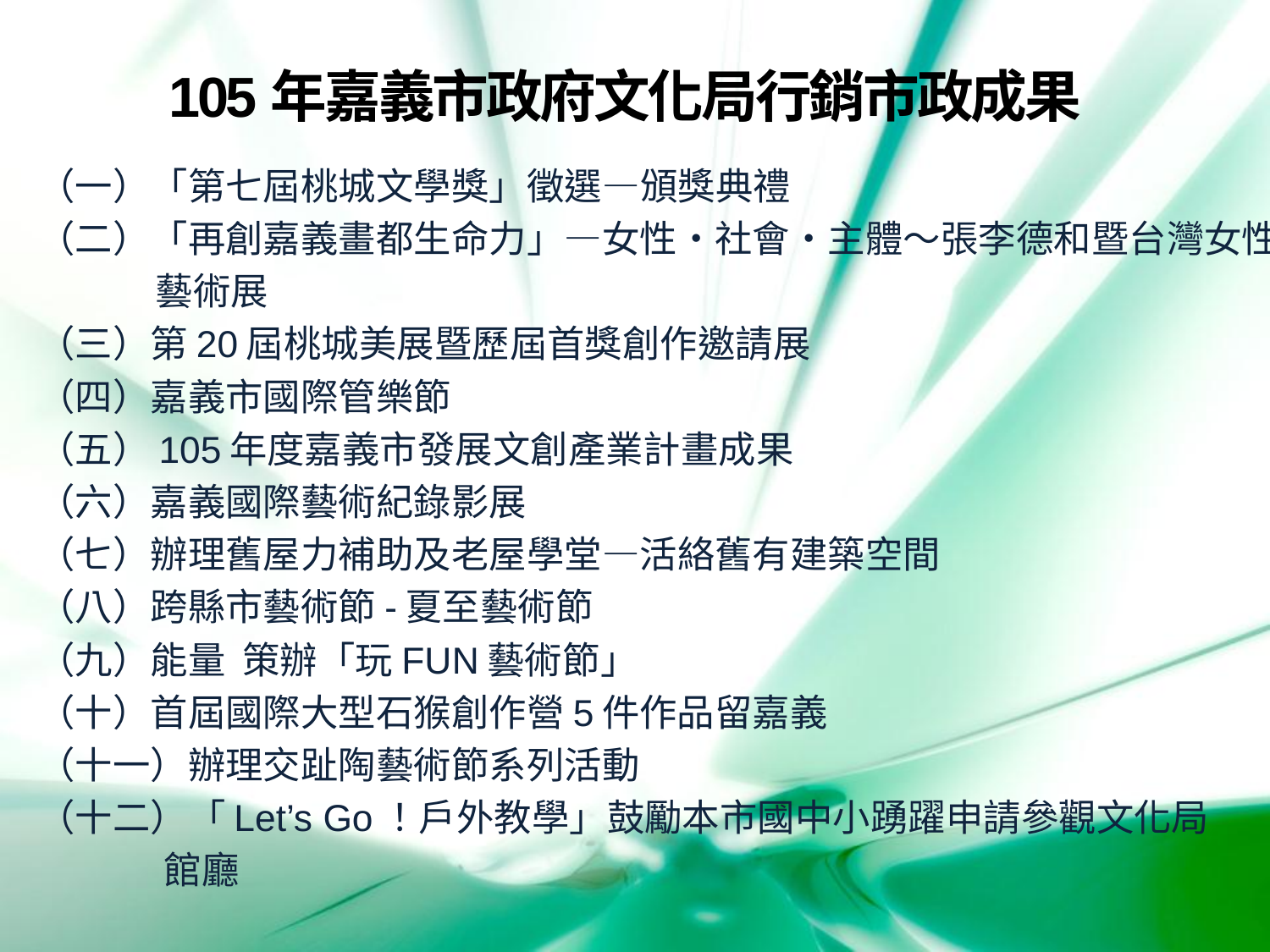

# 105年嘉義市政府文化局行銷市政成果
（一）「第七屆桃城文學獎」徵選—頒獎典禮
（二）「再創嘉義畫都生命力」—女性‧社會‧主體～張李德和暨台灣女性
             藝術展
（三）第20屆桃城美展暨歷屆首獎創作邀請展
（四）嘉義市國際管樂節
（五）105年度嘉義市發展文創產業計畫成果
（六）嘉義國際藝術紀錄影展
（七）辦理舊屋力補助及老屋學堂—活絡舊有建築空間
（八）跨縣市藝術節-夏至藝術節
（九）能量  策辦「玩FUN藝術節」
（十）首屆國際大型石猴創作營5件作品留嘉義
（十一）辦理交趾陶藝術節系列活動
（十二）「Let’s Go！戶外教學」鼓勵本市國中小踴躍申請參觀文化局
              館廳